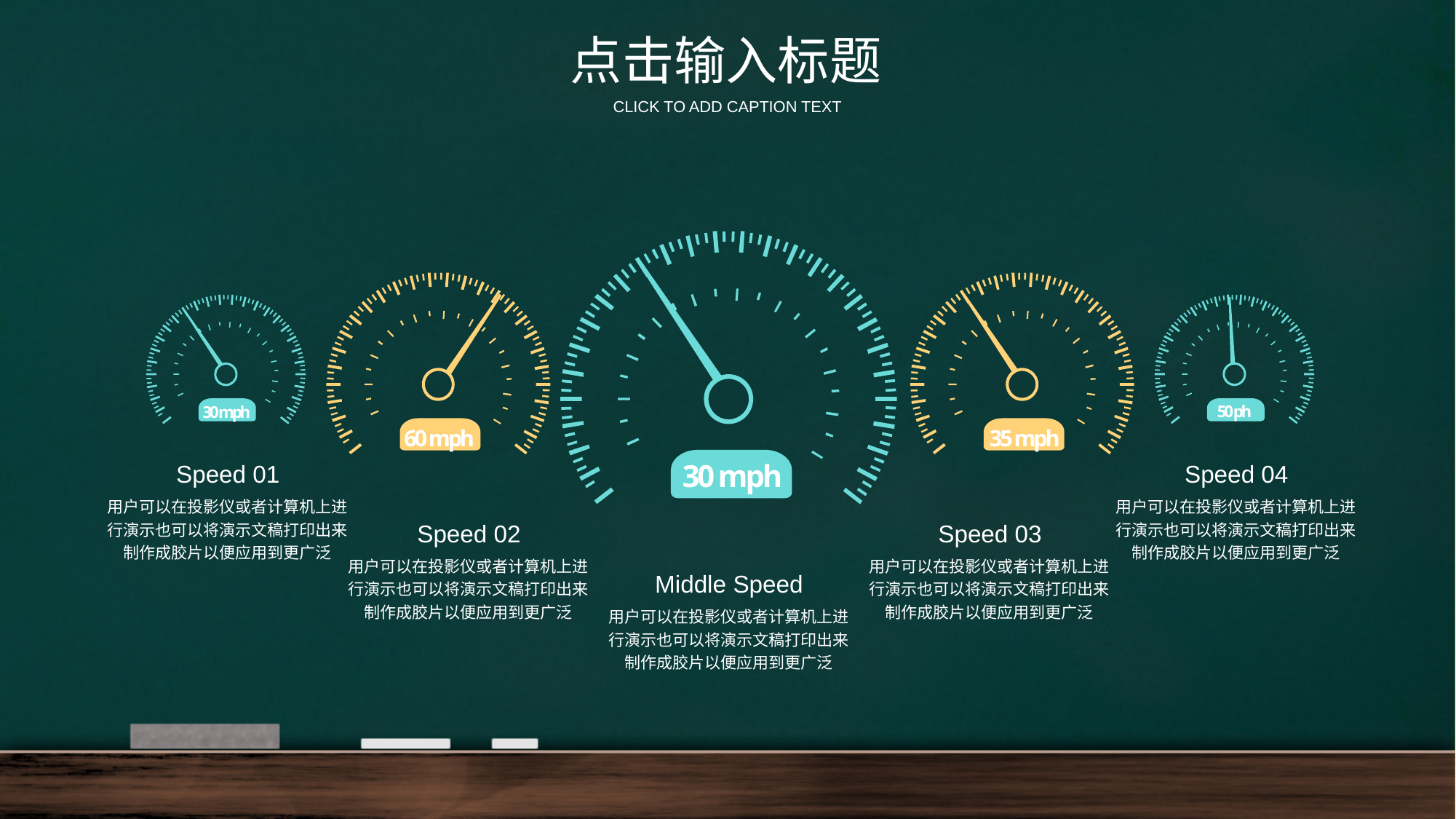

点击输入标题
CLICK TO ADD CAPTION TEXT

30 mph

60 mph

35 mph

30 mph

50 ph
Speed 01
用户可以在投影仪或者计算机上进行演示也可以将演示文稿打印出来制作成胶片以便应用到更广泛
Speed 04
用户可以在投影仪或者计算机上进行演示也可以将演示文稿打印出来制作成胶片以便应用到更广泛
Speed 02
用户可以在投影仪或者计算机上进行演示也可以将演示文稿打印出来制作成胶片以便应用到更广泛
Speed 03
用户可以在投影仪或者计算机上进行演示也可以将演示文稿打印出来制作成胶片以便应用到更广泛
Middle Speed
用户可以在投影仪或者计算机上进行演示也可以将演示文稿打印出来制作成胶片以便应用到更广泛